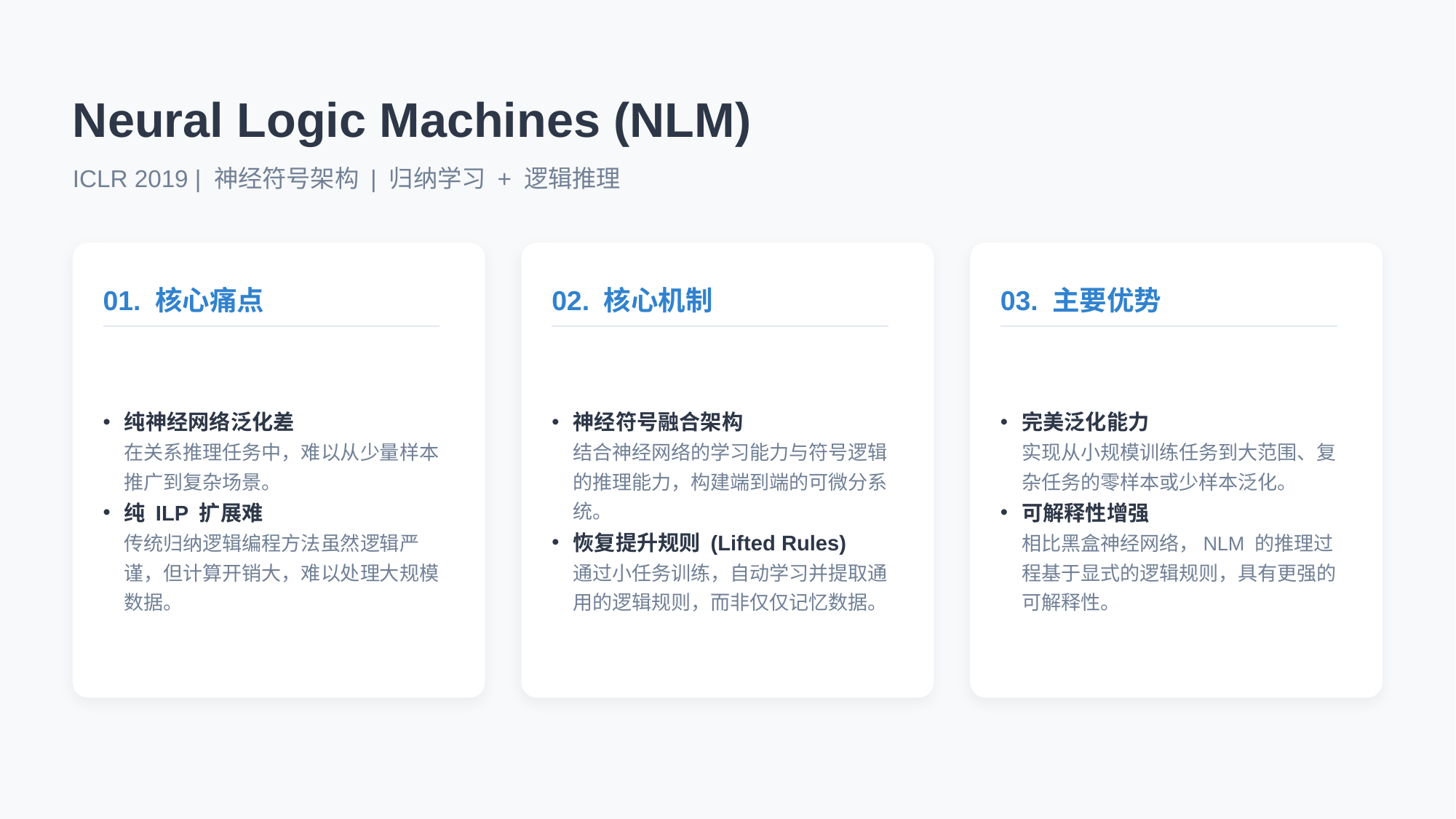

Neural Logic Machines (NLM)
ICLR 2019 | 神经符号架构 | 归纳学习 + 逻辑推理

01. 核心痛点
02. 核心机制
03. 主要优势
纯神经网络泛化差
在关系推理任务中，难以从少量样本推广到复杂场景。
纯 ILP 扩展难
传统归纳逻辑编程方法虽然逻辑严谨，但计算开销大，难以处理大规模数据。
神经符号融合架构
结合神经网络的学习能力与符号逻辑的推理能力，构建端到端的可微分系统。
恢复提升规则 (Lifted Rules)
通过小任务训练，自动学习并提取通用的逻辑规则，而非仅仅记忆数据。
完美泛化能力
实现从小规模训练任务到大范围、复杂任务的零样本或少样本泛化。
可解释性增强
相比黑盒神经网络，NLM 的推理过程基于显式的逻辑规则，具有更强的可解释性。